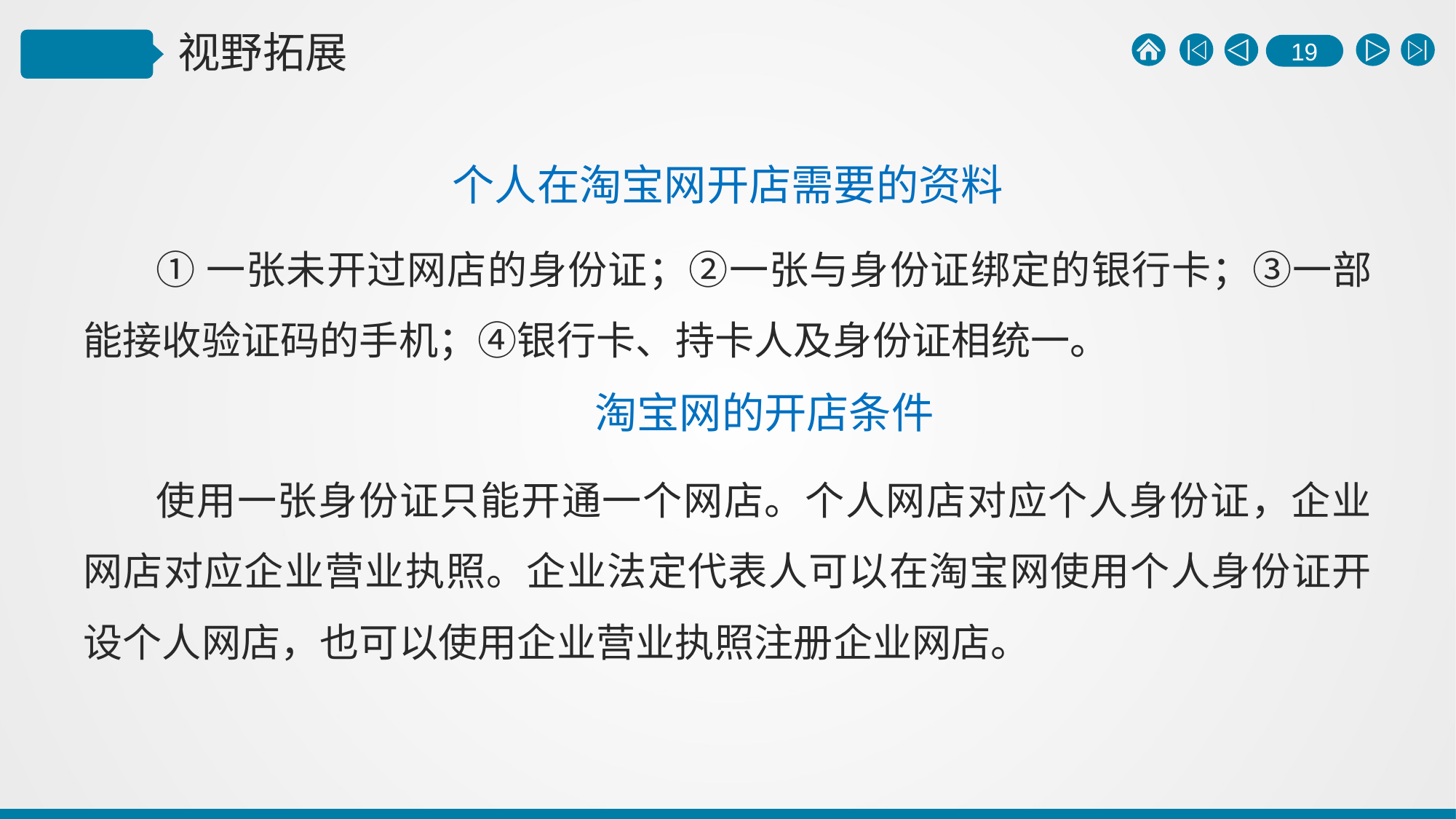

个人在淘宝网开店需要的资料
①一张未开过网店的身份证；②一张与身份证绑定的银行卡；③一部能接收验证码的手机；④银行卡、持卡人及身份证相统一。
淘宝网的开店条件
使用一张身份证只能开通一个网店。个人网店对应个人身份证，企业网店对应企业营业执照。企业法定代表人可以在淘宝网使用个人身份证开设个人网店，也可以使用企业营业执照注册企业网店。